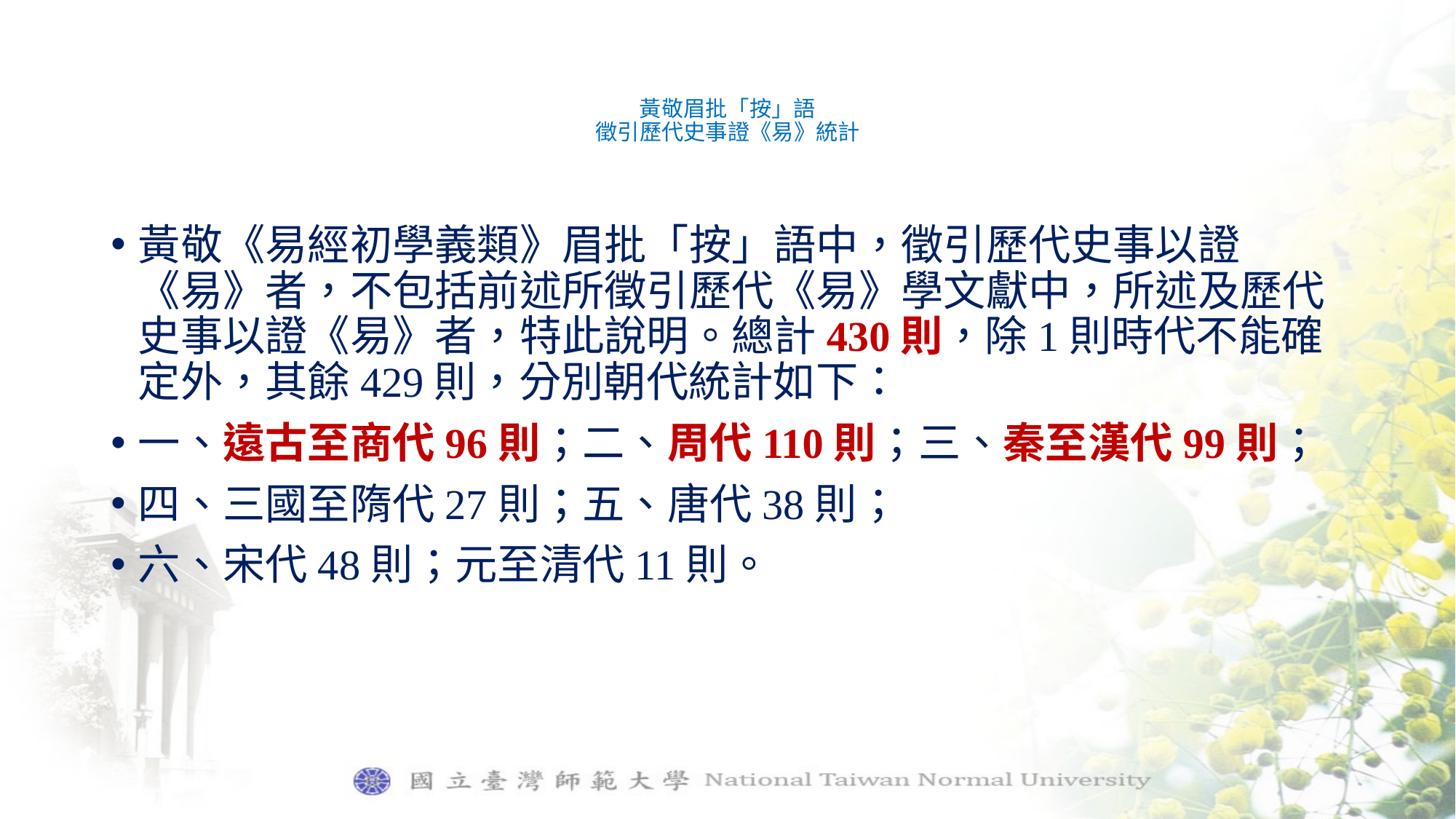

# 黃敬眉批「按」語 徵引歷代史事證《易》統計
黃敬《易經初學義類》眉批「按」語中，徵引歷代史事以證《易》者，不包括前述所徵引歷代《易》學文獻中，所述及歷代史事以證《易》者，特此說明。總計430則，除1則時代不能確定外，其餘429則，分別朝代統計如下：
一、遠古至商代96則；二、周代110則；三、秦至漢代99則；
四、三國至隋代27則；五、唐代38則；
六、宋代48則；元至清代11則。